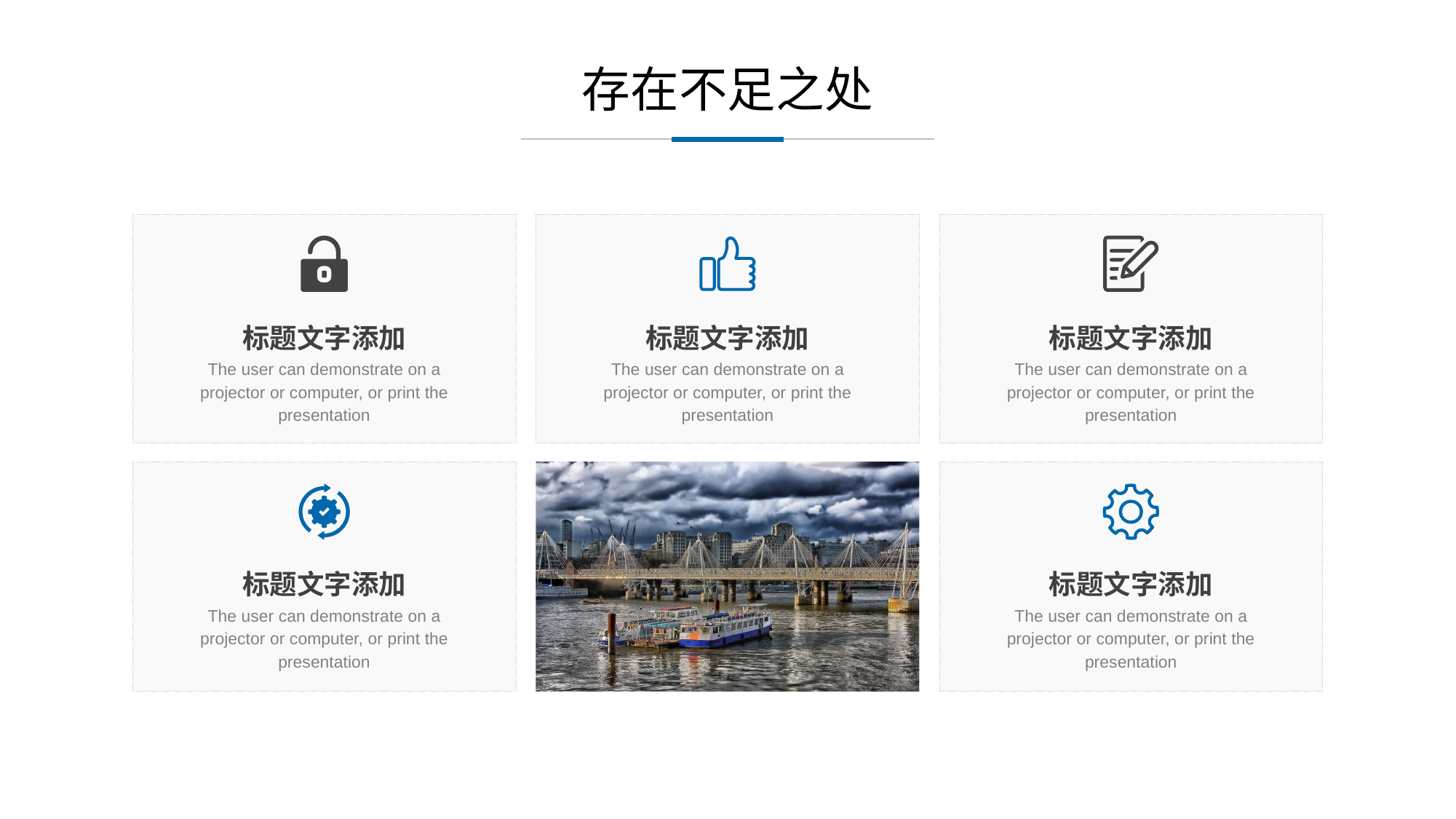

存在不足之处

标题文字添加
The user can demonstrate on a projector or computer, or print the presentation

标题文字添加
The user can demonstrate on a projector or computer, or print the presentation

标题文字添加
The user can demonstrate on a projector or computer, or print the presentation

标题文字添加
The user can demonstrate on a projector or computer, or print the presentation

标题文字添加
The user can demonstrate on a projector or computer, or print the presentation